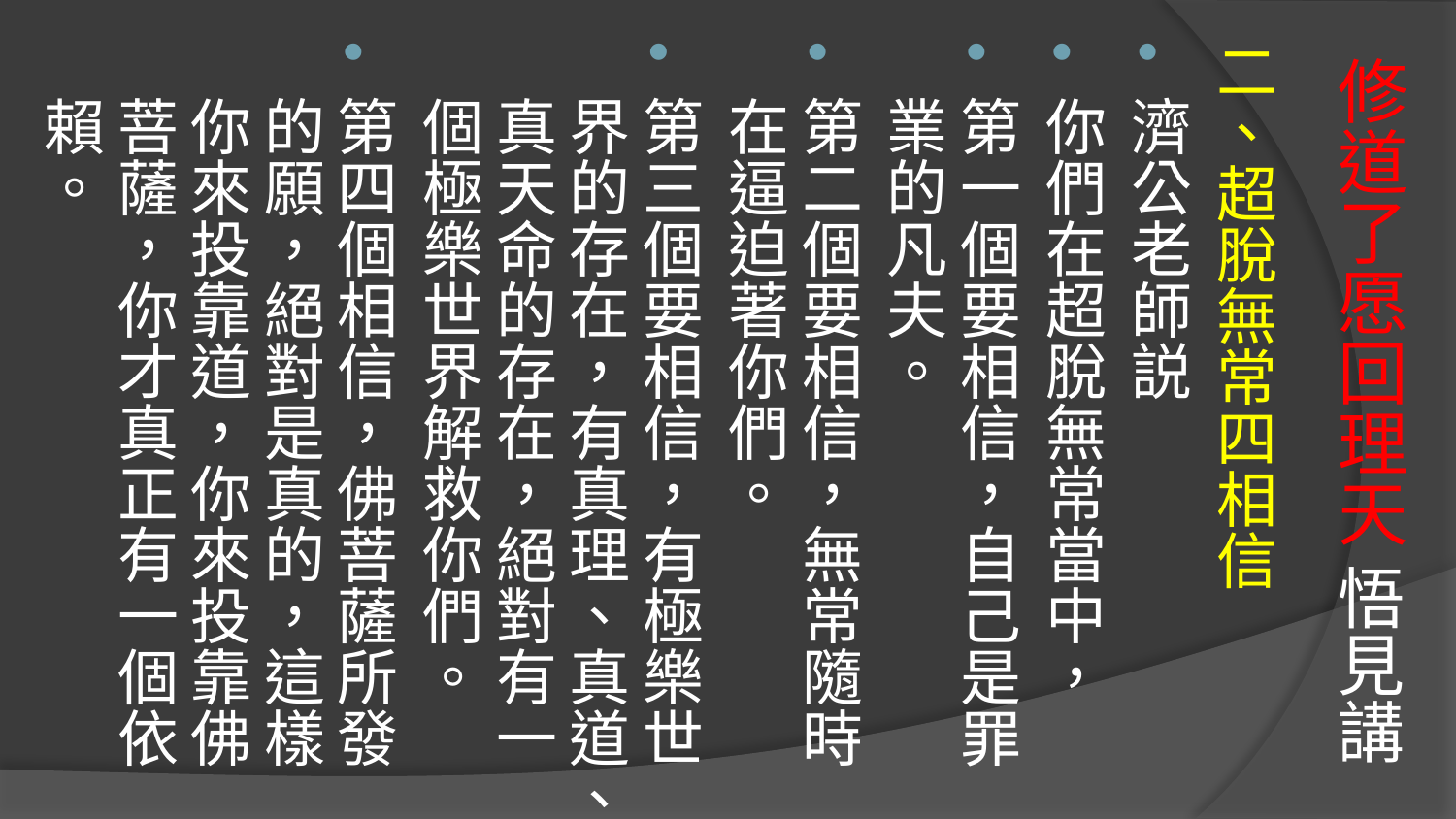

二、超脫無常四相信
濟公老師説
你們在超脫無常當中，
第一個要相信，自己是罪業的凡夫。
第二個要相信，無常隨時在逼迫著你們。
第三個要相信，有極樂世界的存在，有真理、真道、真天命的存在，絕對有一個極樂世界解救你們。
第四個相信，佛菩薩所發的願，絕對是真的，這樣你來投靠道，你來投靠佛菩薩，你才真正有一個依賴。
# 修道了愿回理天 悟見講